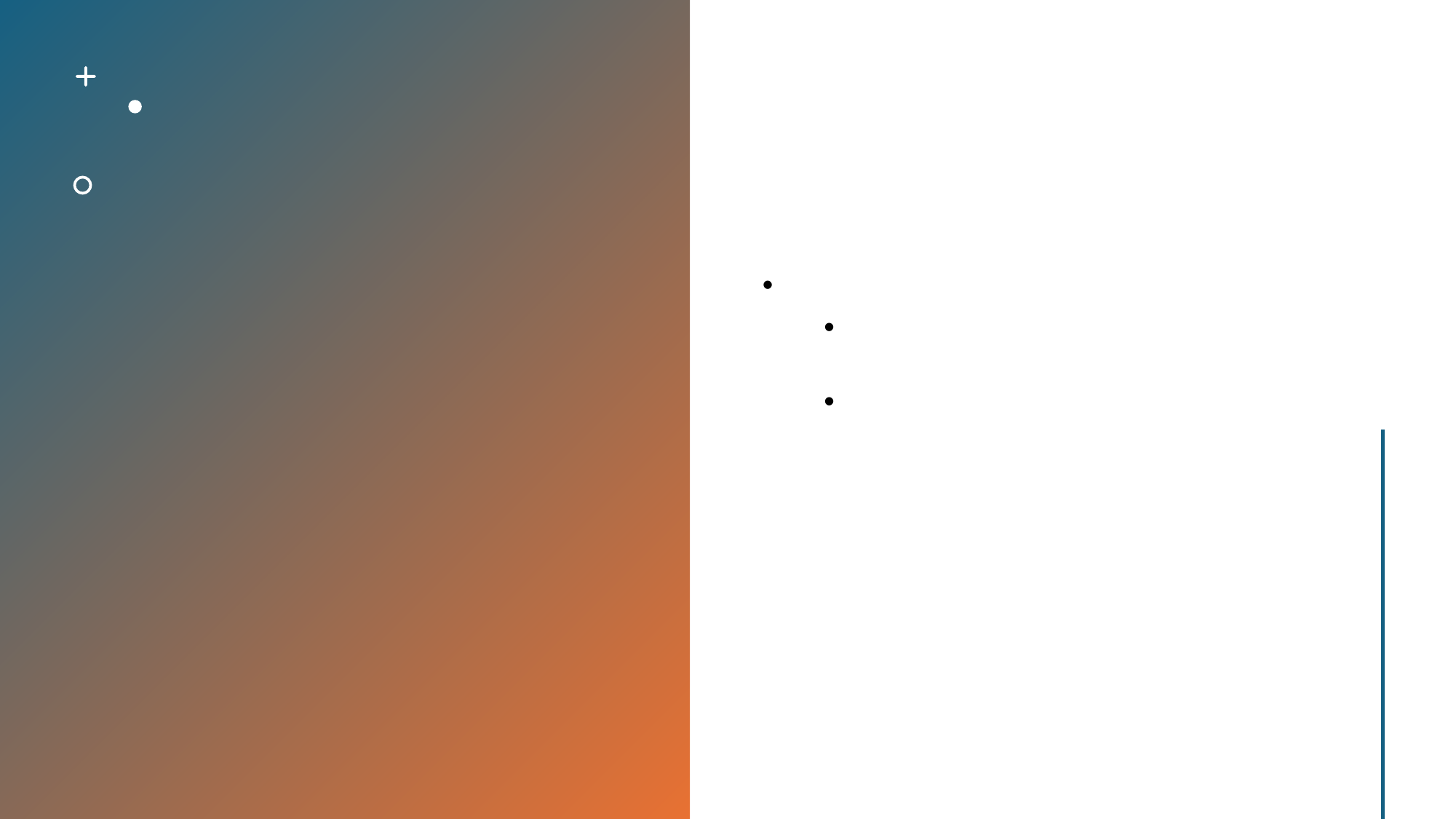

고대 일본의 사회와 경제 구조
고대 일본의 사회 구조는 주로 농경사회로 구성되어 있었습니다.
이 시기에는 주로 농업과 사냥, 어업 등이 주요 경제활동으로 이루어졌으며, 강력한 군주와 부족단위의 사회적 조직이 형성되었습니다.